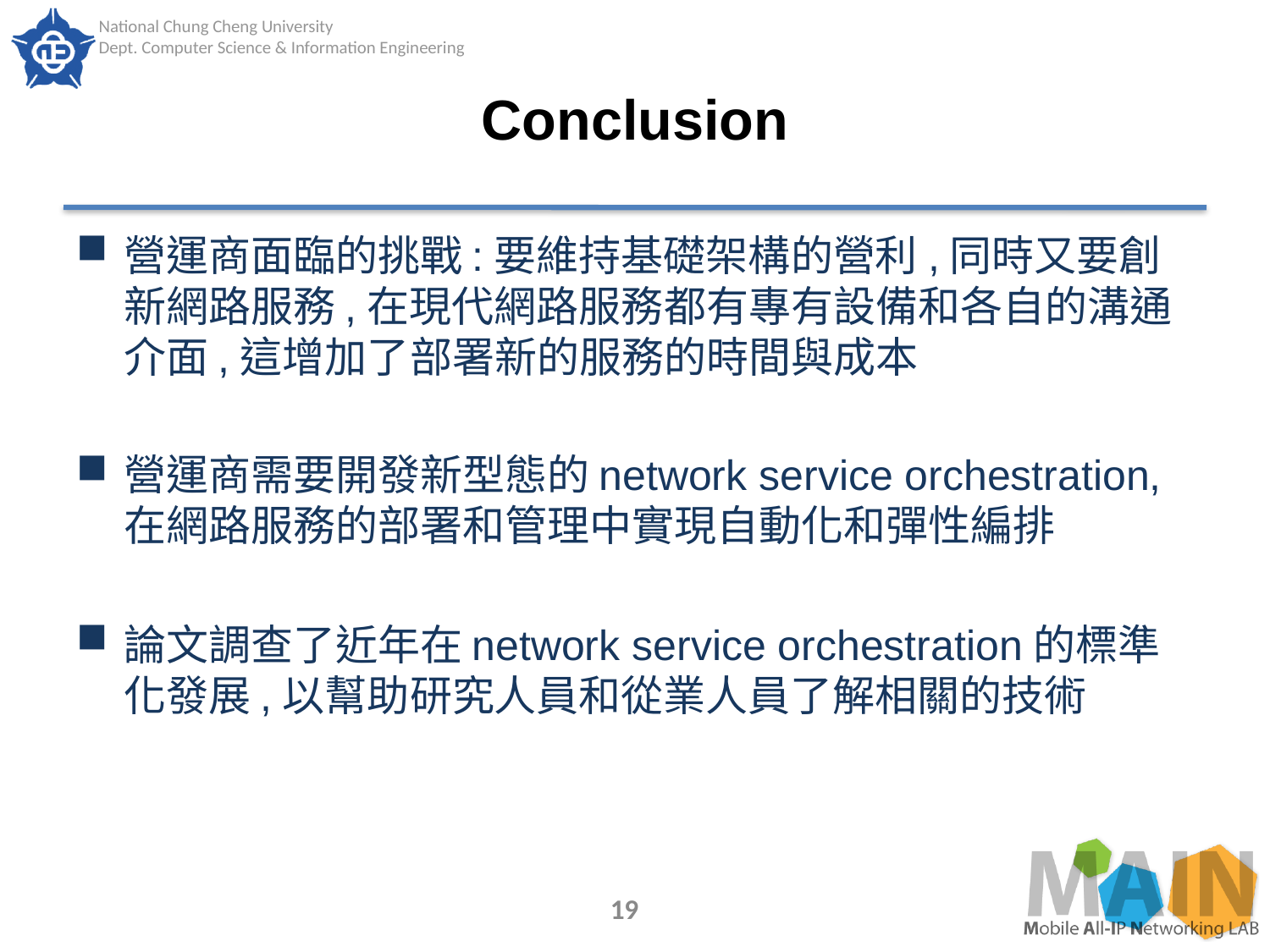

# Conclusion
營運商面臨的挑戰:要維持基礎架構的營利,同時又要創新網路服務,在現代網路服務都有專有設備和各自的溝通介面,這增加了部署新的服務的時間與成本

營運商需要開發新型態的network service orchestration,在網路服務的部署和管理中實現自動化和彈性編排

論文調查了近年在network service orchestration的標準化發展,以幫助研究人員和從業人員了解相關的技術
19